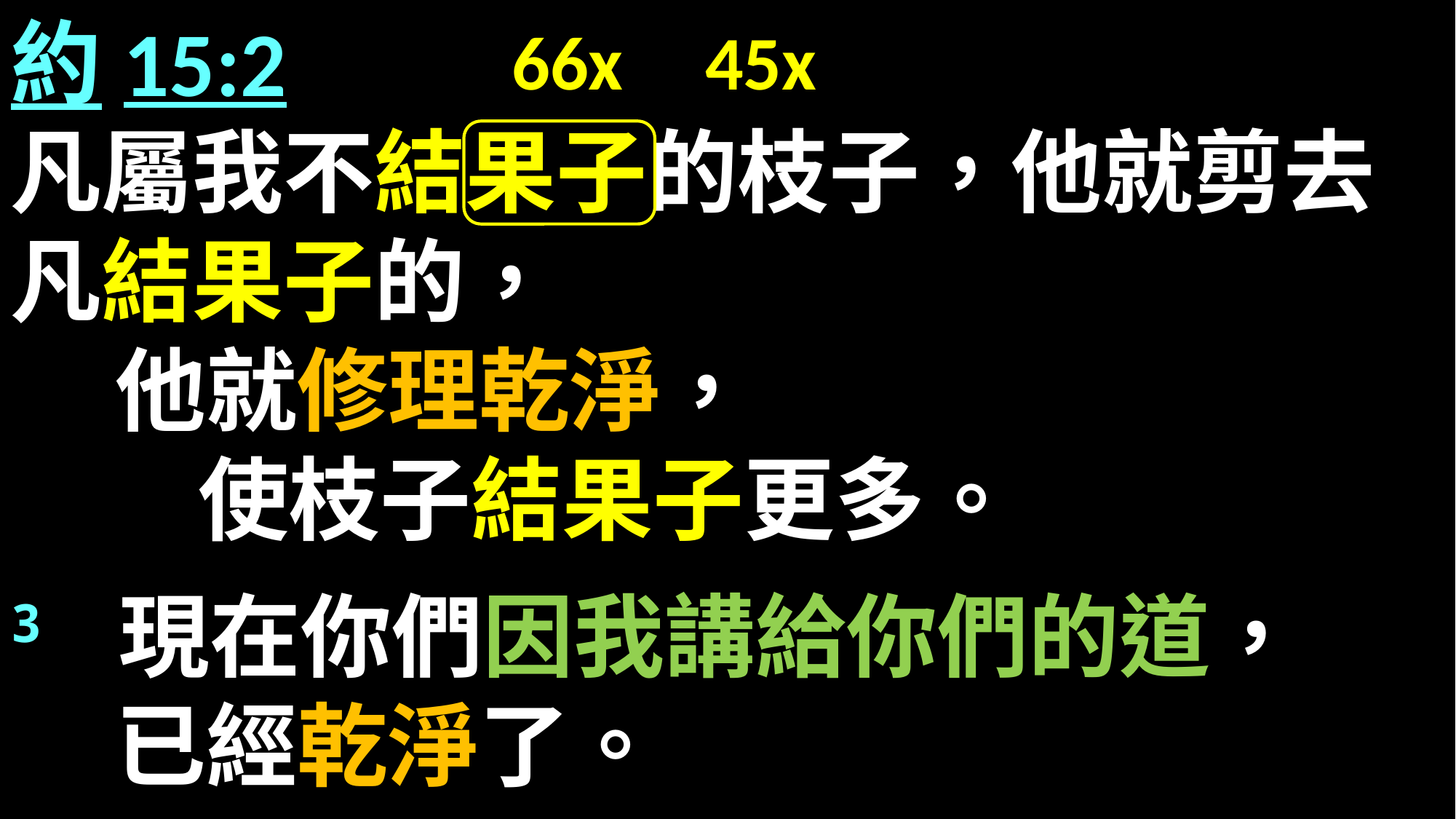

約15:2
凡屬我不結果子的枝子，他就剪去
凡結果子的，
    他就修理乾淨，
        使枝子結果子更多。
3 現在你們因我講給你們的道，
    已經乾淨了。
66x

45x